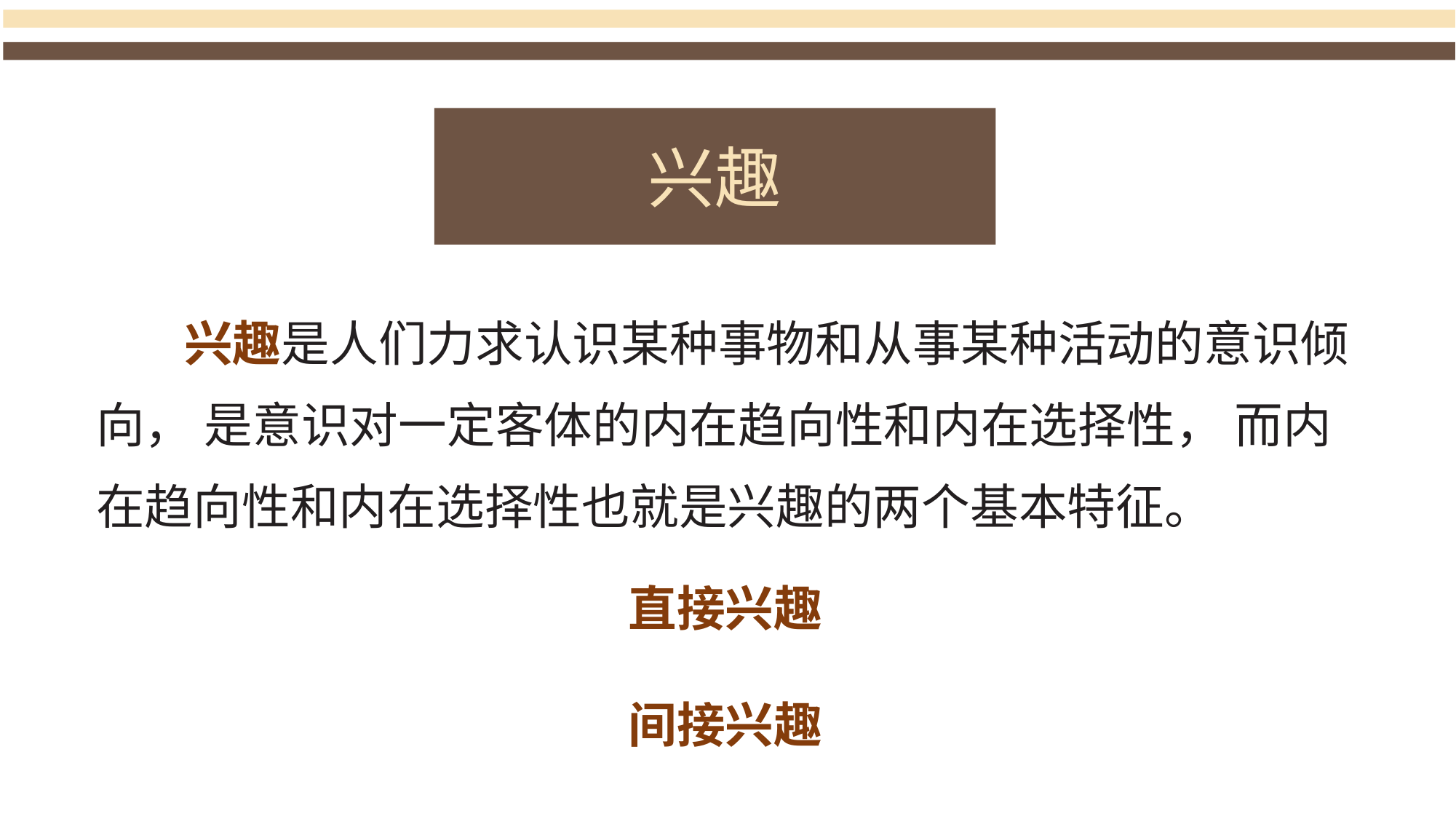

兴趣

       兴趣是人们力求认识某种事物和从事某种活动的意识倾向， 是意识对一定客体的内在趋向性和内在选择性， 而内在趋向性和内在选择性也就是兴趣的两个基本特征。
直接兴趣

间接兴趣